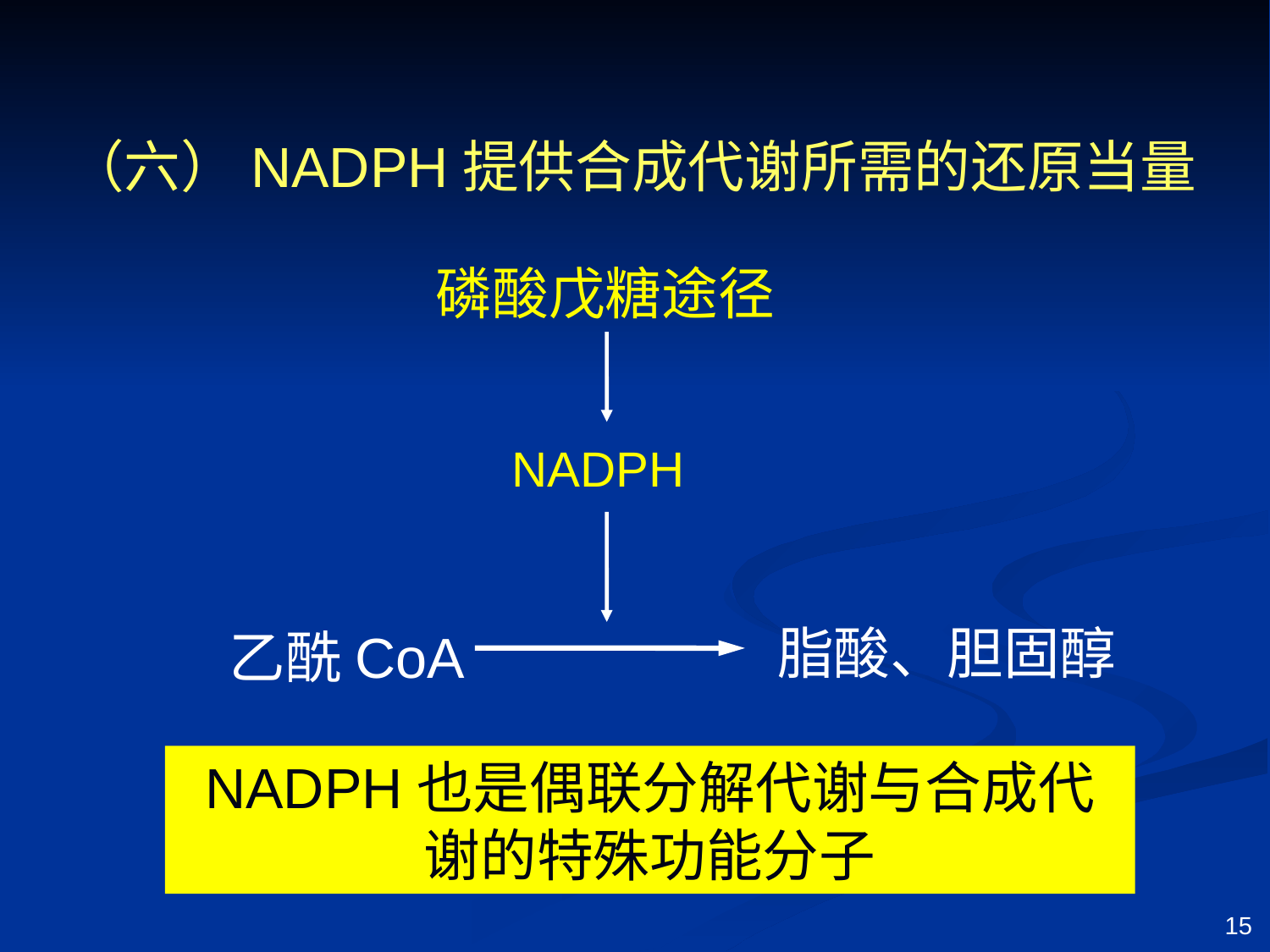

（六）NADPH提供合成代谢所需的还原当量
磷酸戊糖途径

NADPH

脂酸、胆固醇
乙酰CoA

NADPH也是偶联分解代谢与合成代谢的特殊功能分子
15